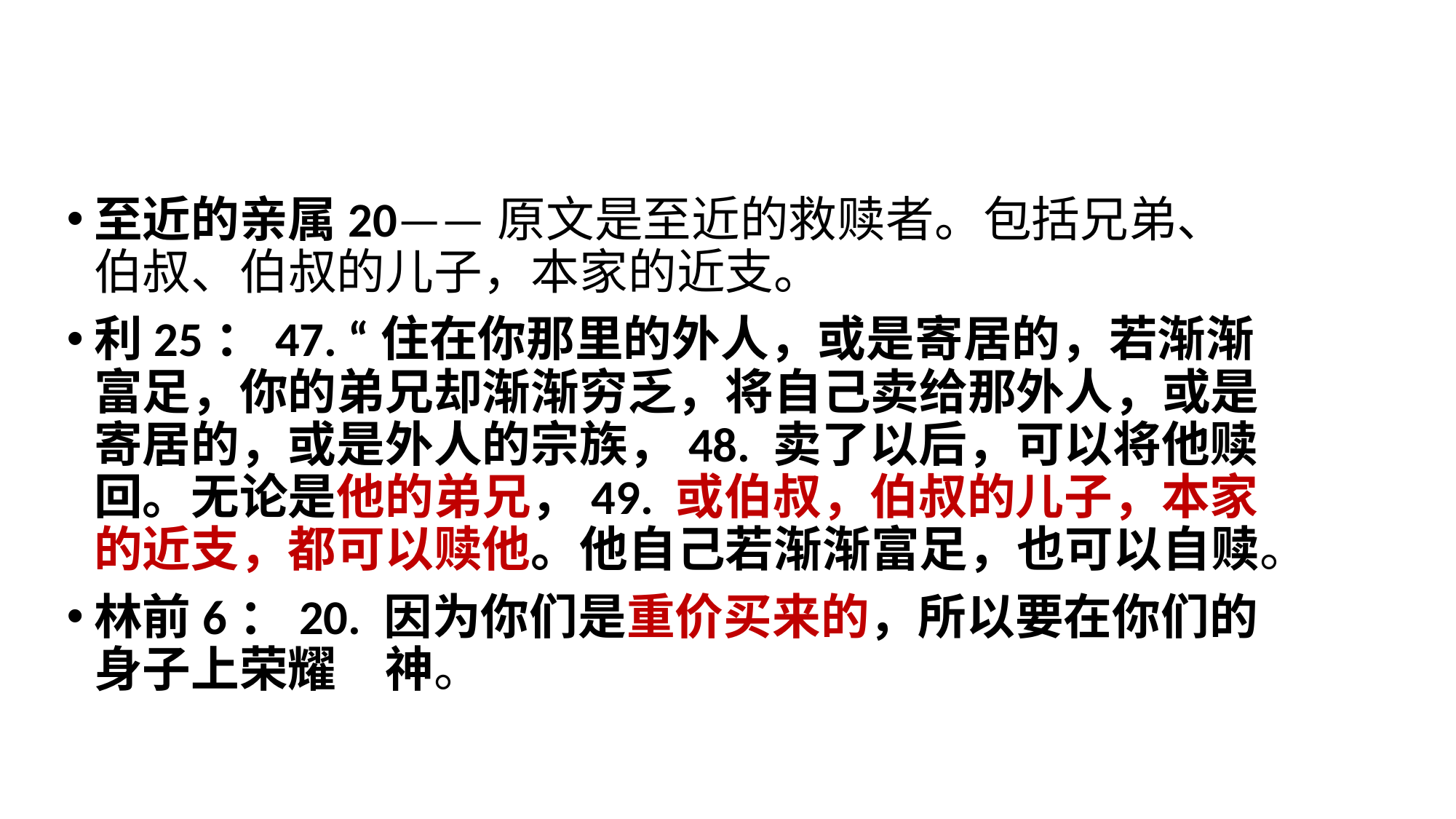

至近的亲属20——原文是至近的救赎者。包括兄弟、伯叔、伯叔的儿子，本家的近支。
利25：47. “住在你那里的外人，或是寄居的，若渐渐富足，你的弟兄却渐渐穷乏，将自己卖给那外人，或是寄居的，或是外人的宗族，48. 卖了以后，可以将他赎回。无论是他的弟兄，49. 或伯叔，伯叔的儿子，本家的近支，都可以赎他。他自己若渐渐富足，也可以自赎。
林前6：20. 因为你们是重价买来的，所以要在你们的身子上荣耀　神。